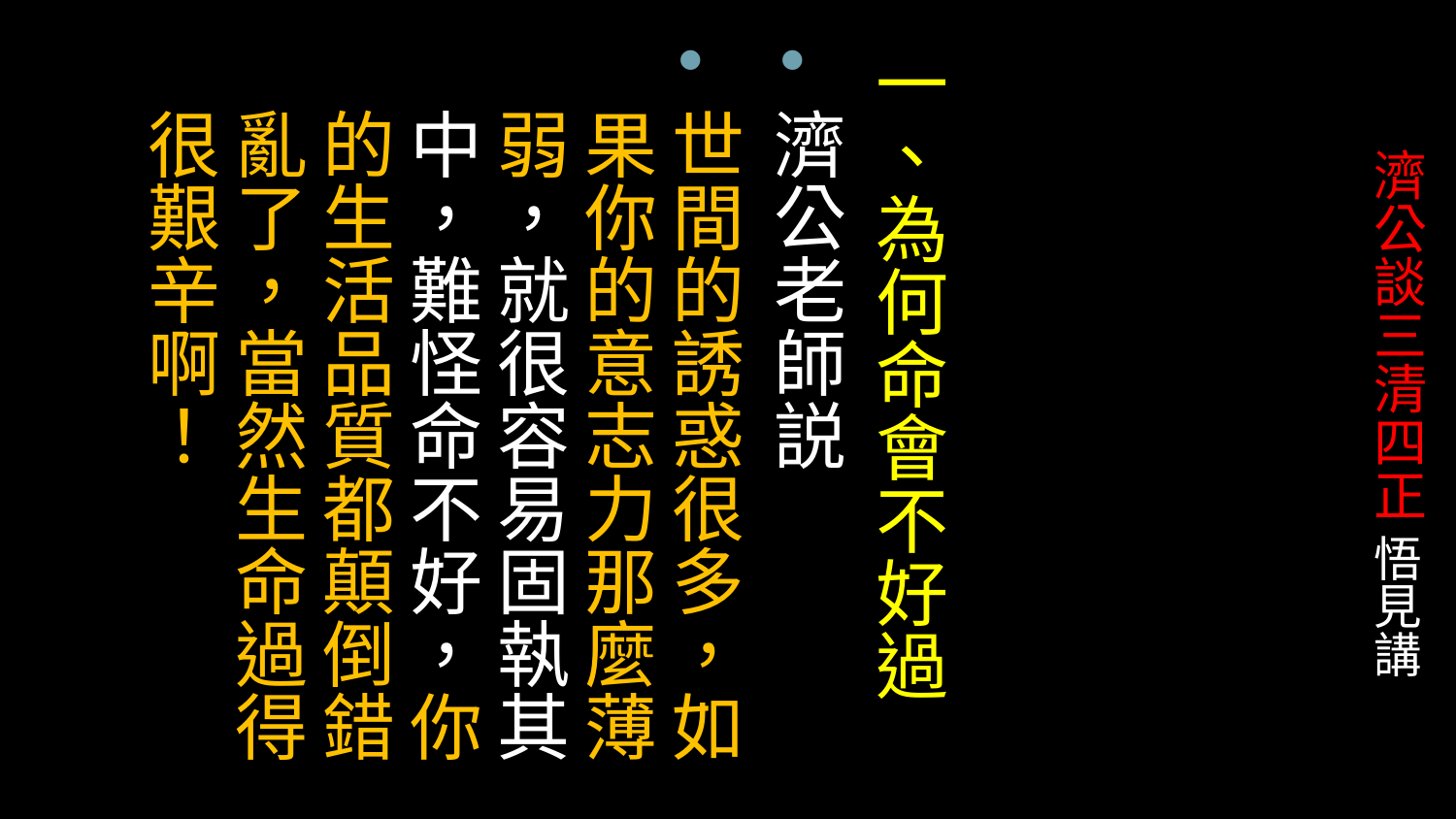

一、為何命會不好過
濟公老師説
世間的誘惑很多，如果你的意志力那麼薄弱，就很容易固執其中，難怪命不好，你的生活品質都顛倒錯亂了，當然生命過得很艱辛啊！

# 濟公談三清四正 悟見講